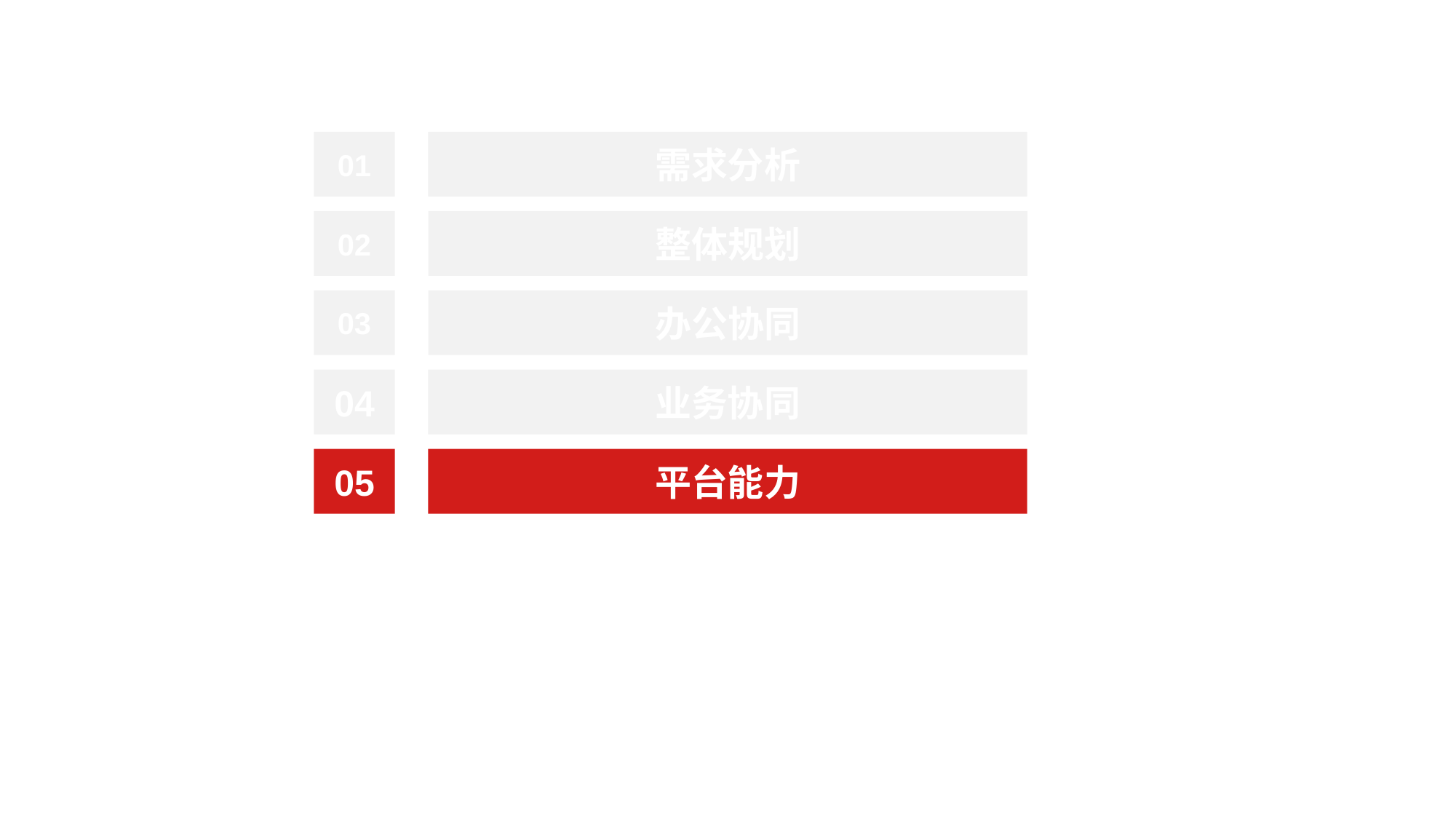

# 目录
01
需求分析
02
整体规划
03
办公协同
04
业务协同
05
平台能力